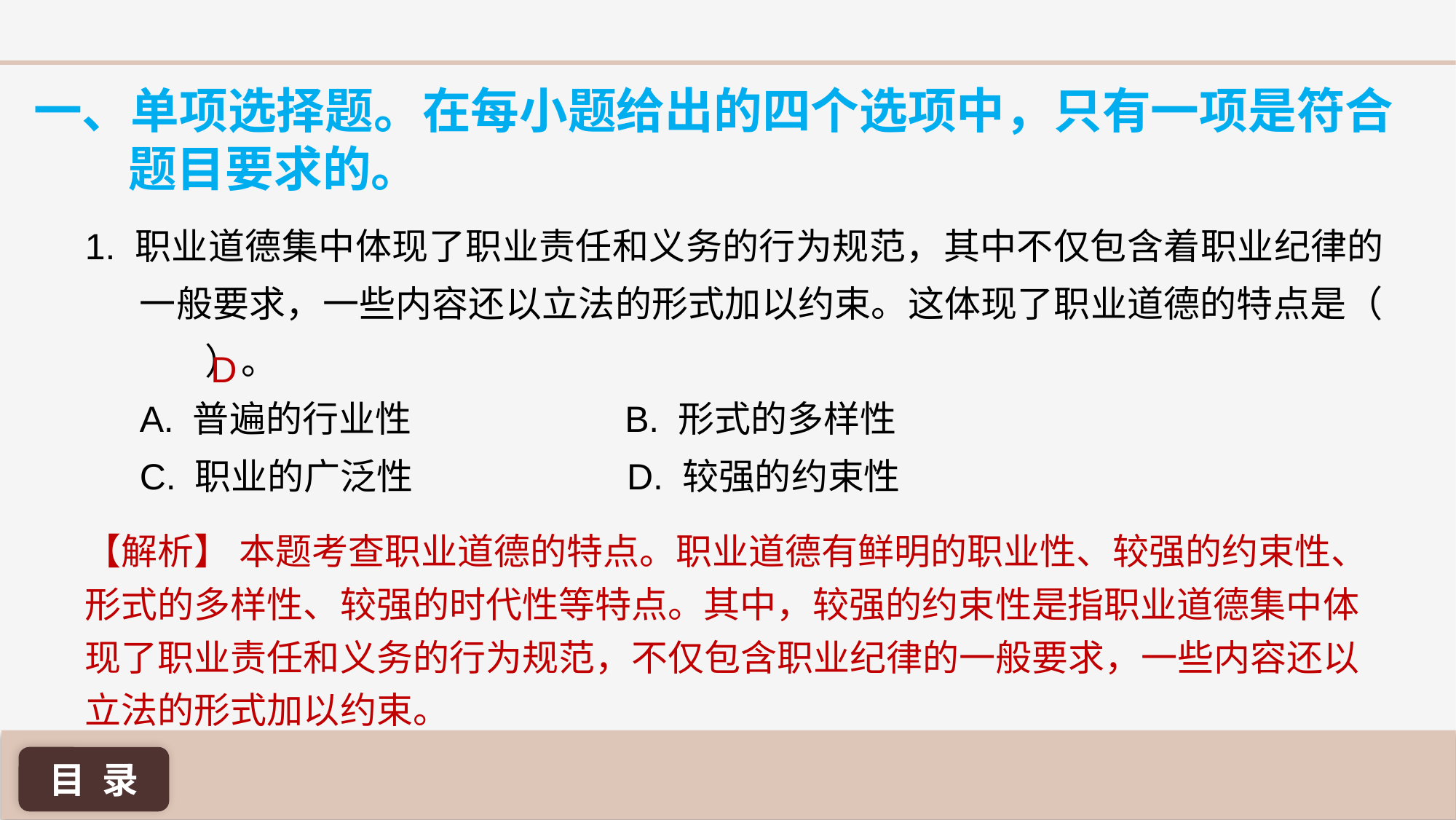

一、单项选择题。在每小题给出的四个选项中，只有一项是符合题目要求的。
1. 职业道德集中体现了职业责任和义务的行为规范，其中不仅包含着职业纪律的一般要求，一些内容还以立法的形式加以约束。这体现了职业道德的特点是（         ）。
A. 普遍的行业性                         B. 形式的多样性
C. 职业的广泛性                         D. 较强的约束性
D
【解析】 本题考查职业道德的特点。职业道德有鲜明的职业性、较强的约束性、形式的多样性、较强的时代性等特点。其中，较强的约束性是指职业道德集中体现了职业责任和义务的行为规范，不仅包含职业纪律的一般要求，一些内容还以立法的形式加以约束。